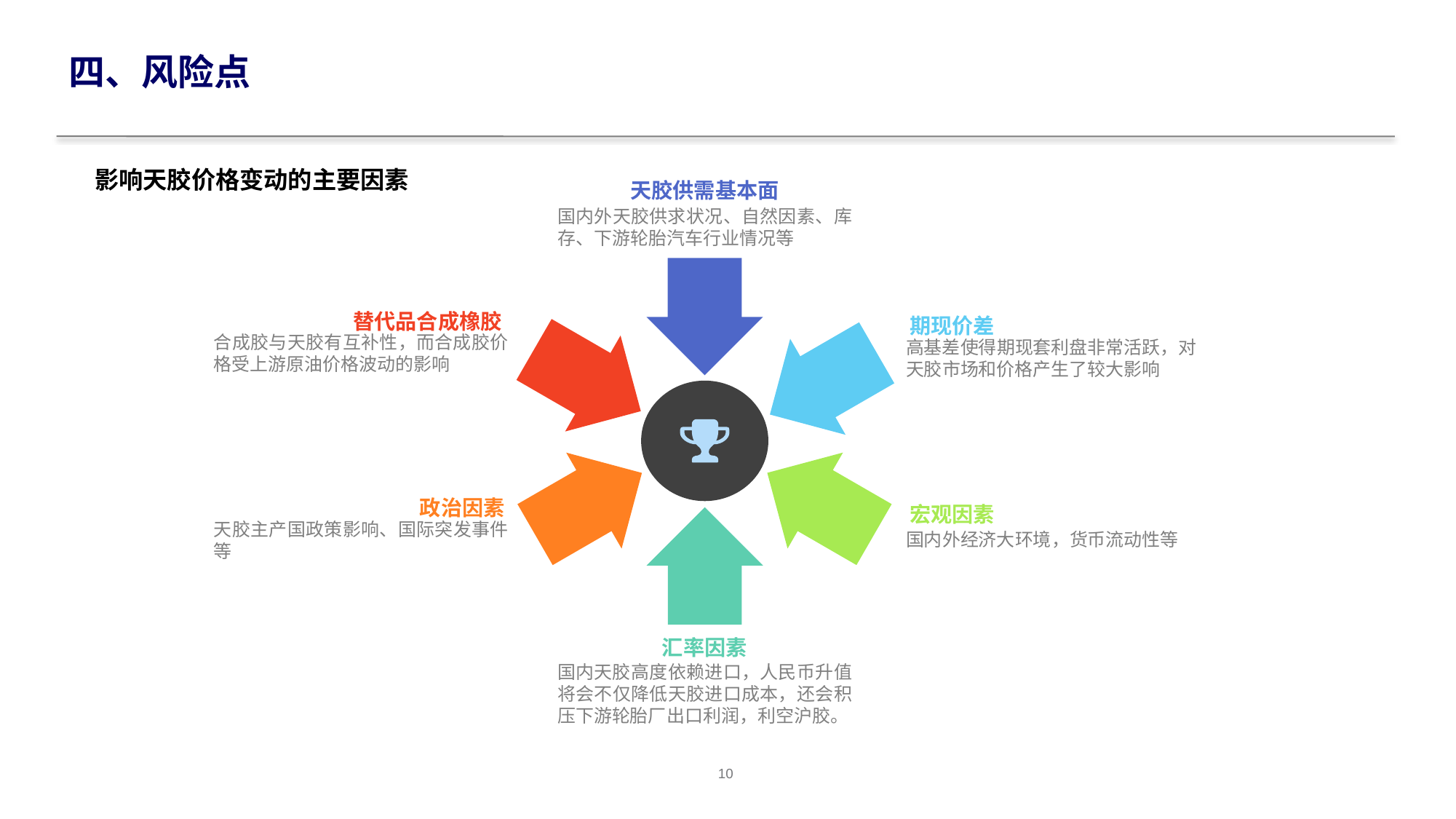

# 四、风险点
影响天胶价格变动的主要因素
天胶供需基本面
国内外天胶供求状况、自然因素、库存、下游轮胎汽车行业情况等

替代品合成橡胶
合成胶与天胶有互补性，而合成胶价格受上游原油价格波动的影响
期现价差
高基差使得期现套利盘非常活跃，对天胶市场和价格产生了较大影响

政治因素
天胶主产国政策影响、国际突发事件等
宏观因素
国内外经济大环境，货币流动性等

汇率因素
国内天胶高度依赖进口，人民币升值将会不仅降低天胶进口成本，还会积压下游轮胎厂出口利润，利空沪胶。